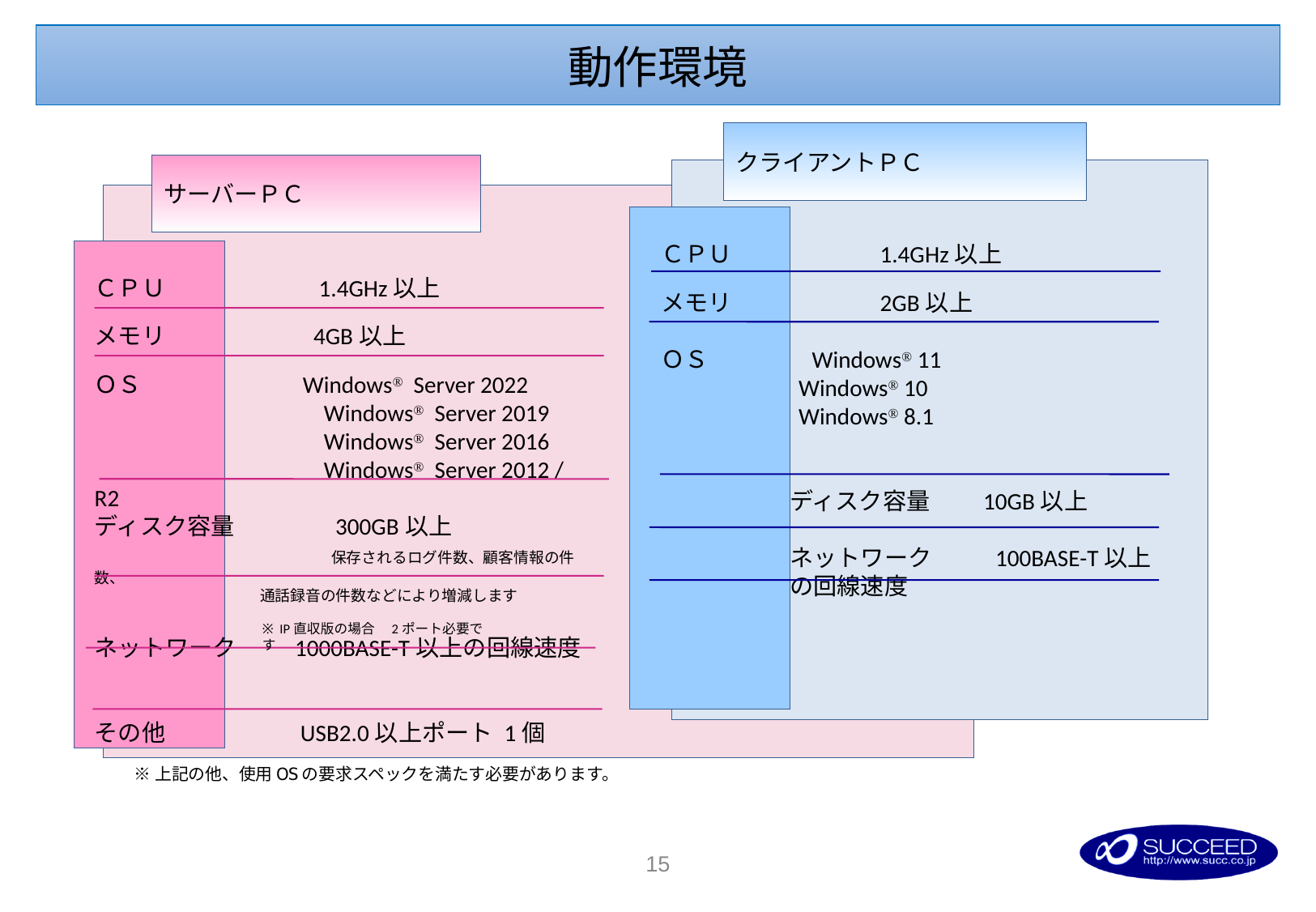

# 動作環境
クライアントＰＣ
サーバーＰＣ

ＣＰＵ　　　　　　1.4GHz以上

メモリ　　　　　　2GB以上

ＯＳ	　Windows® 11
	   Windows® 10
	   Windows® 8.1

ディスク容量　　10GB以上

ネットワーク　 　 100BASE-T以上の回線速度

ＣＰＵ　　　　　　 1.4GHz以上

メモリ　　　　　　4GB以上

ＯＳ　　　　　       Windows®  Server 2022
　　　　　　　　　  Windows®  Server 2019
　　　　　　　　　  Windows®  Server 2016
　　　　　　　　　  Windows®  Server 2012 / R2
ディスク容量　　　　300GB以上
　　　　　　　　　　保存されるログ件数、顧客情報の件数、
                                               通話録音の件数などにより増減します

ネットワーク　 　1000BASE-T以上の回線速度

その他　　　　　  USB2.0以上ポート 1個

※  IP直収版の場合　2ポート必要です
※上記の他、使用OSの要求スペックを満たす必要があります。
15